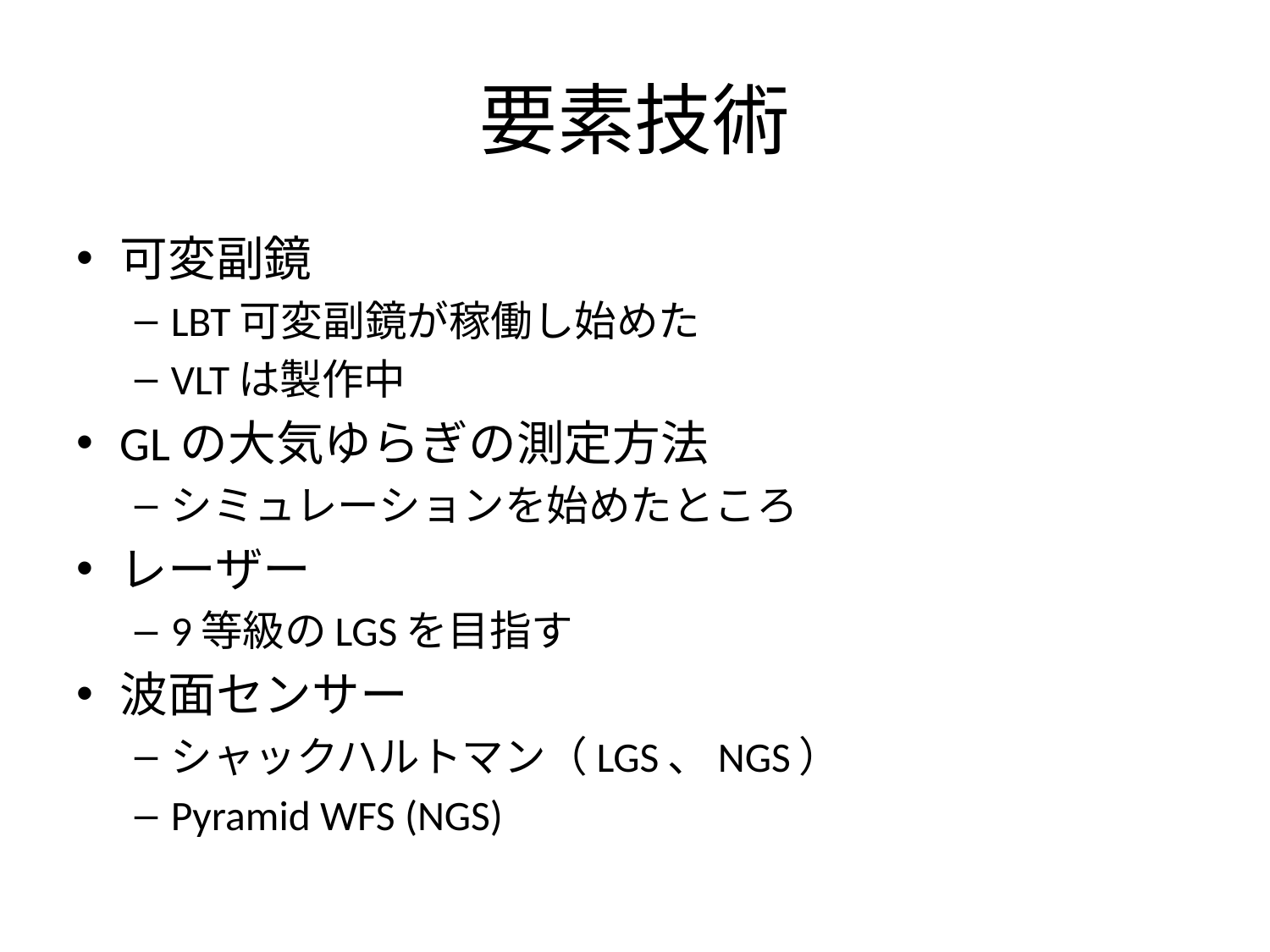

# 要素技術
可変副鏡
LBT可変副鏡が稼働し始めた
VLTは製作中
GLの大気ゆらぎの測定方法
シミュレーションを始めたところ
レーザー
9等級のLGSを目指す
波面センサー
シャックハルトマン（LGS、NGS）
Pyramid WFS (NGS)